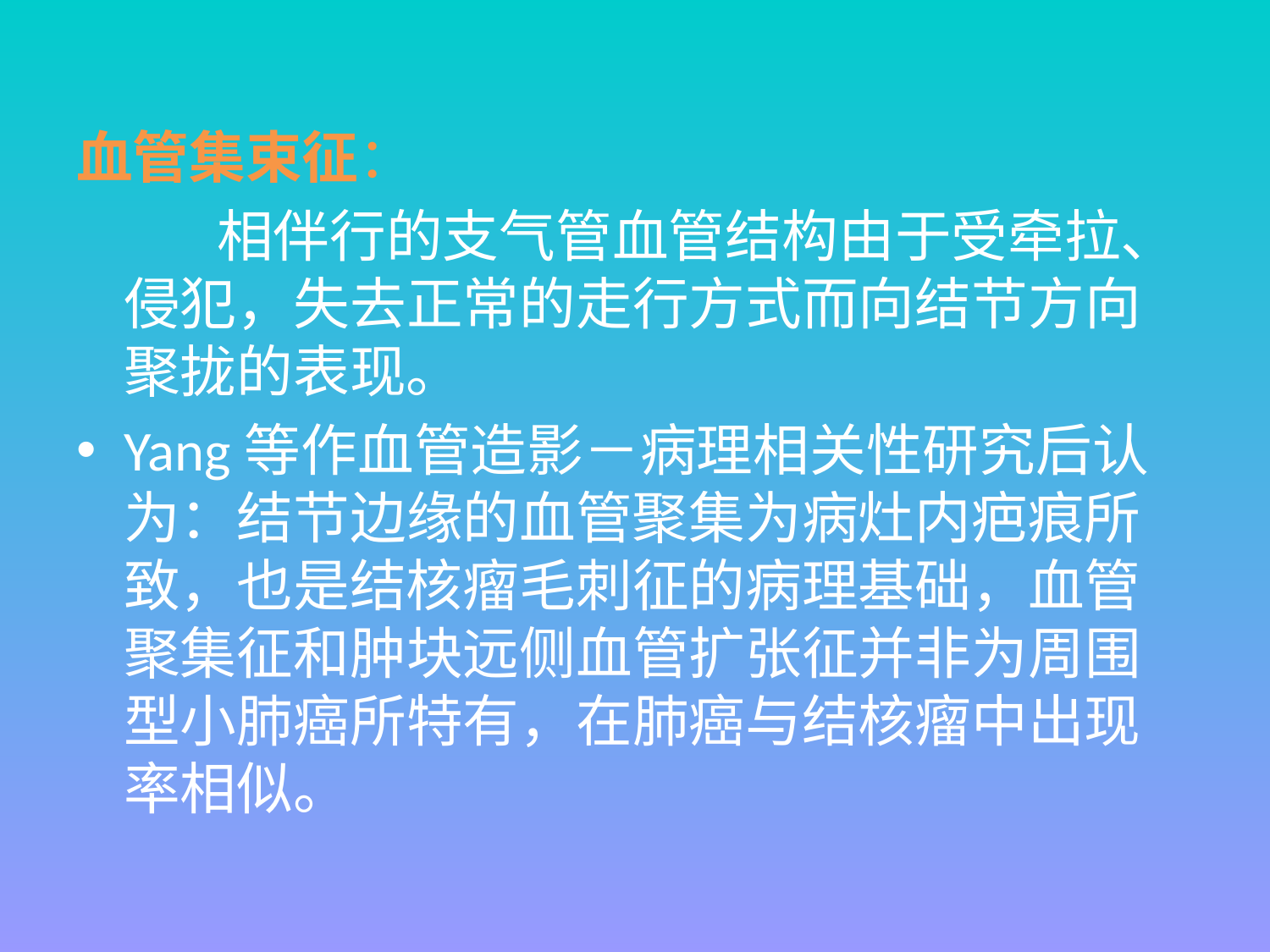

血管集束征：
          相伴行的支气管血管结构由于受牵拉、侵犯，失去正常的走行方式而向结节方向聚拢的表现。
Yang等作血管造影－病理相关性研究后认为：结节边缘的血管聚集为病灶内疤痕所致，也是结核瘤毛刺征的病理基础，血管聚集征和肿块远侧血管扩张征并非为周围型小肺癌所特有，在肺癌与结核瘤中出现率相似。